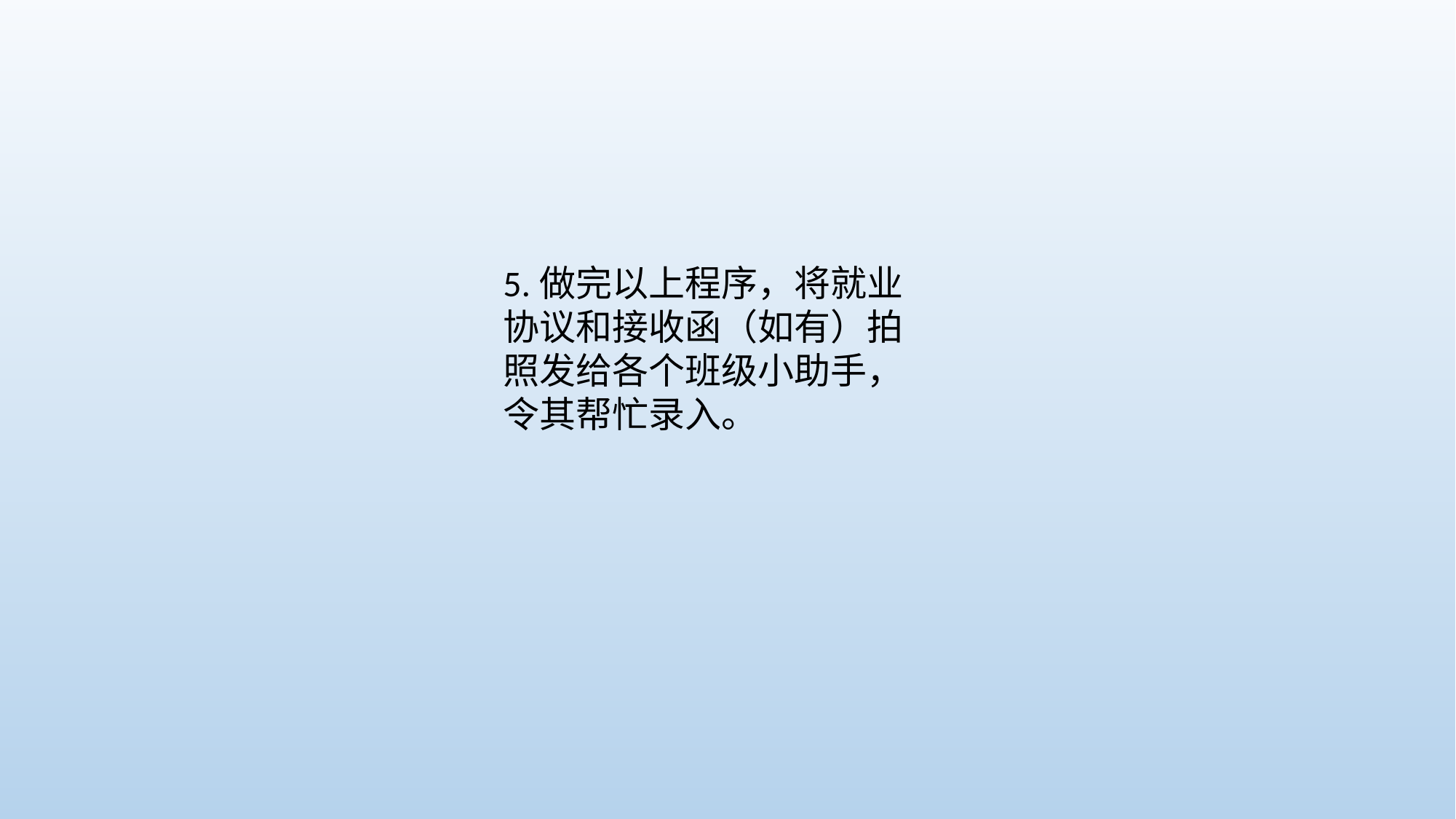

5.做完以上程序，将就业协议和接收函（如有）拍照发给各个班级小助手，令其帮忙录入。